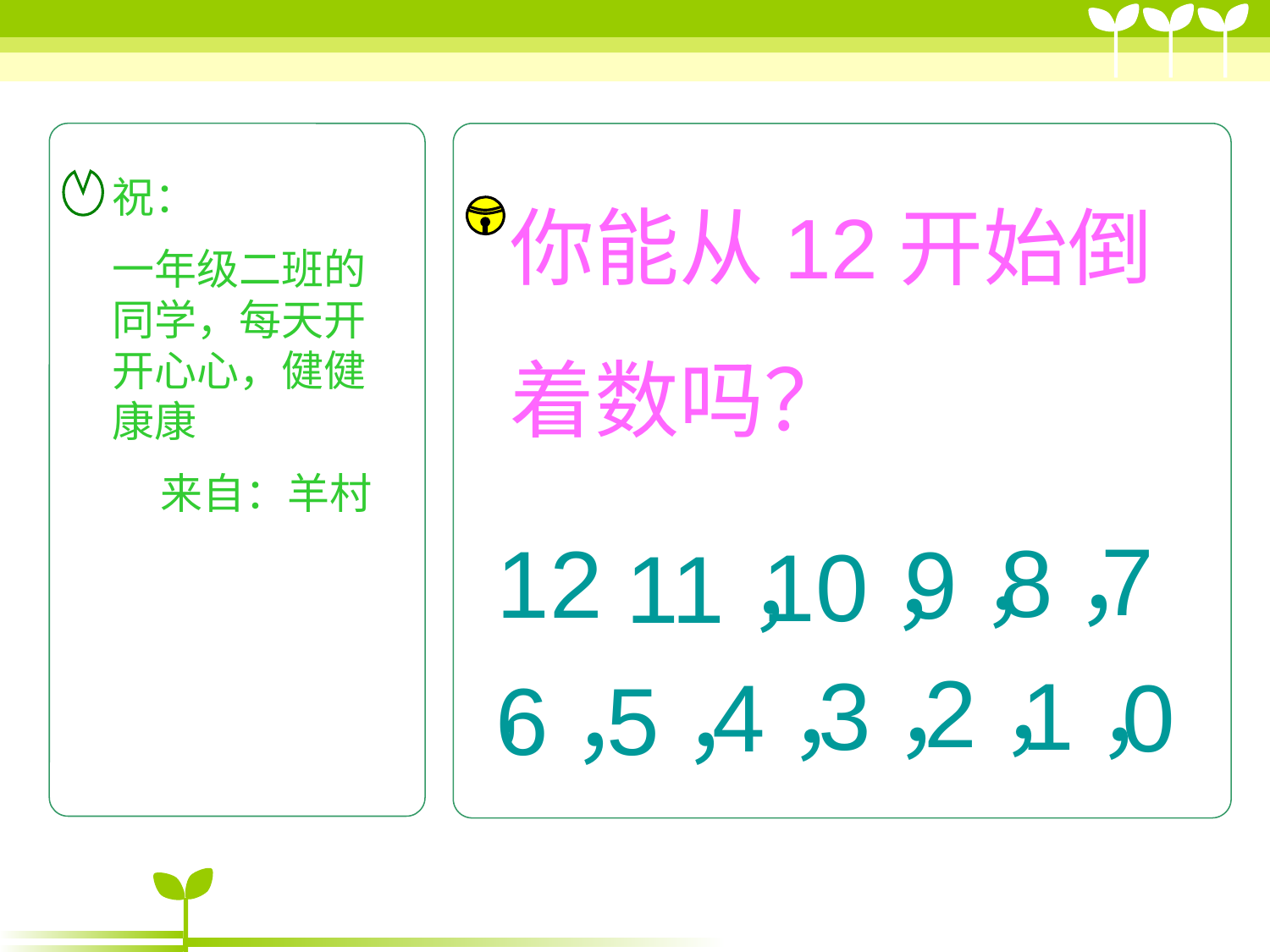

你能从12开始倒着数吗？
祝：
一年级二班的同学，每天开开心心，健健康康
    来自：羊村

7
8，
12,
9，
10，
11，
2，
3，
1，
4，
0
6，
5，